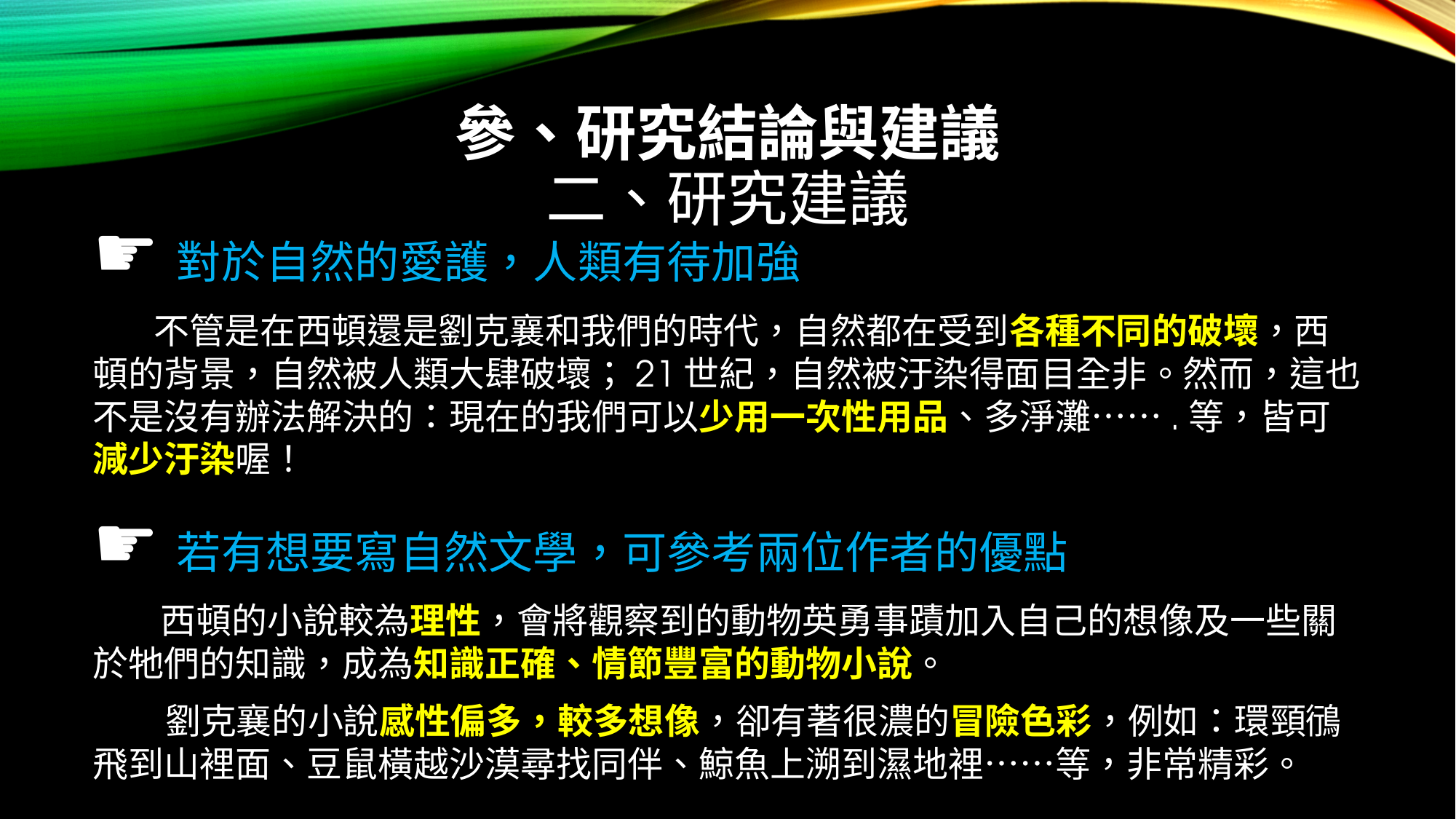

# 參、研究結論與建議 二、研究建議
☛對於自然的愛護，人類有待加強
        不管是在西頓還是劉克襄和我們的時代，自然都在受到各種不同的破壞，西頓的背景，自然被人類大肆破壞；21世紀，自然被汙染得面目全非。然而，這也不是沒有辦法解決的：現在的我們可以少用一次性用品、多淨灘…….等，皆可減少汙染喔！
☛若有想要寫自然文學，可參考兩位作者的優點
         西頓的小說較為理性，會將觀察到的動物英勇事蹟加入自己的想像及一些關於牠們的知識，成為知識正確、情節豐富的動物小說。
        劉克襄的小說感性偏多，較多想像，卻有著很濃的冒險色彩，例如：環頸鴴飛到山裡面、豆鼠橫越沙漠尋找同伴、鯨魚上溯到濕地裡……等，非常精彩。